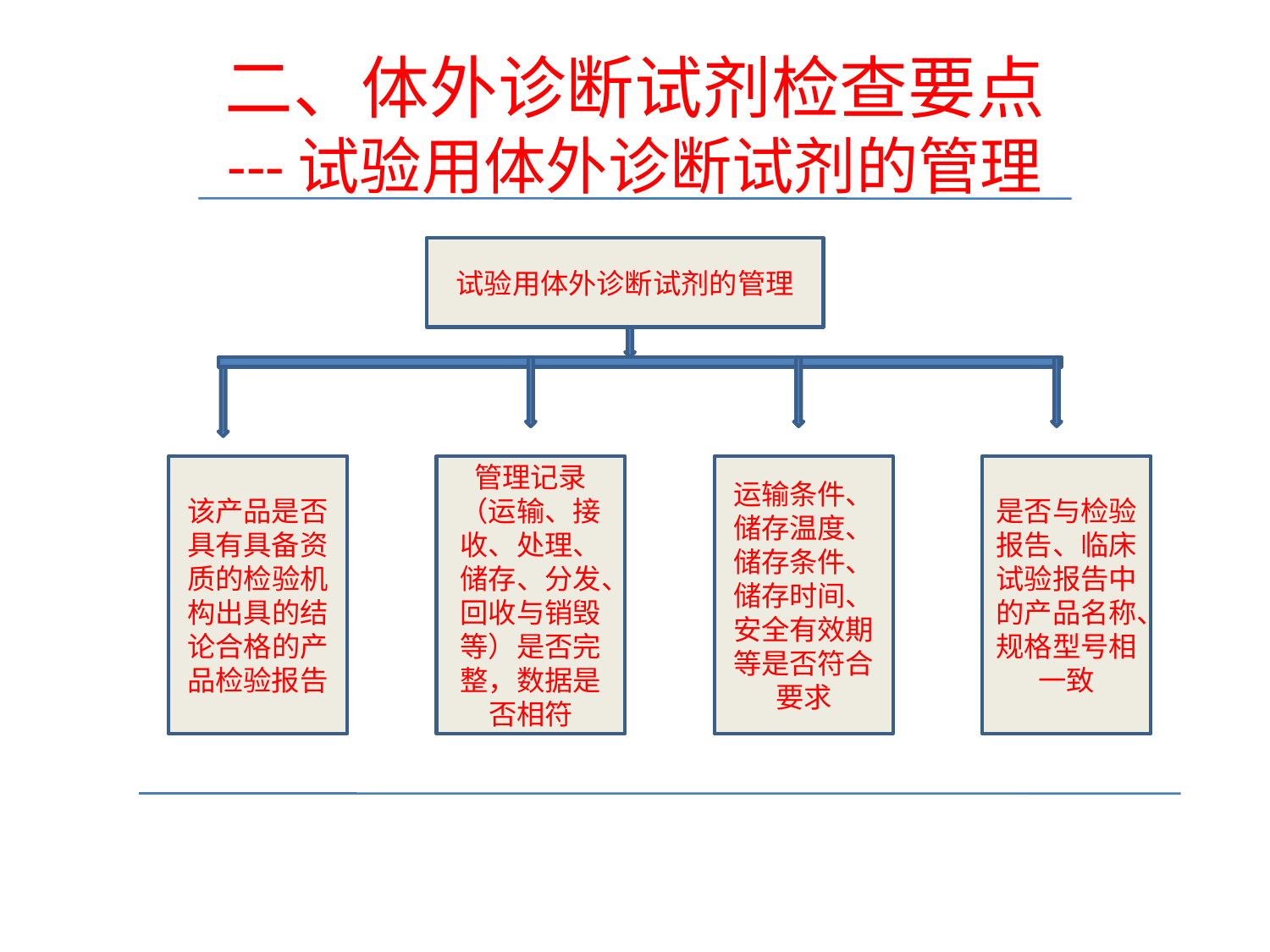

# 二、体外诊断试剂检查要点 ---试验用体外诊断试剂的管理
试验用体外诊断试剂的管理

该产品是否具有具备资质的检验机构出具的结论合格的产品检验报告
管理记录（运输、接收、处理、储存、分发、回收与销毁等）是否完整，数据是否相符
运输条件、储存温度、储存条件、储存时间、安全有效期等是否符合要求
是否与检验报告、临床试验报告中的产品名称、规格型号相一致